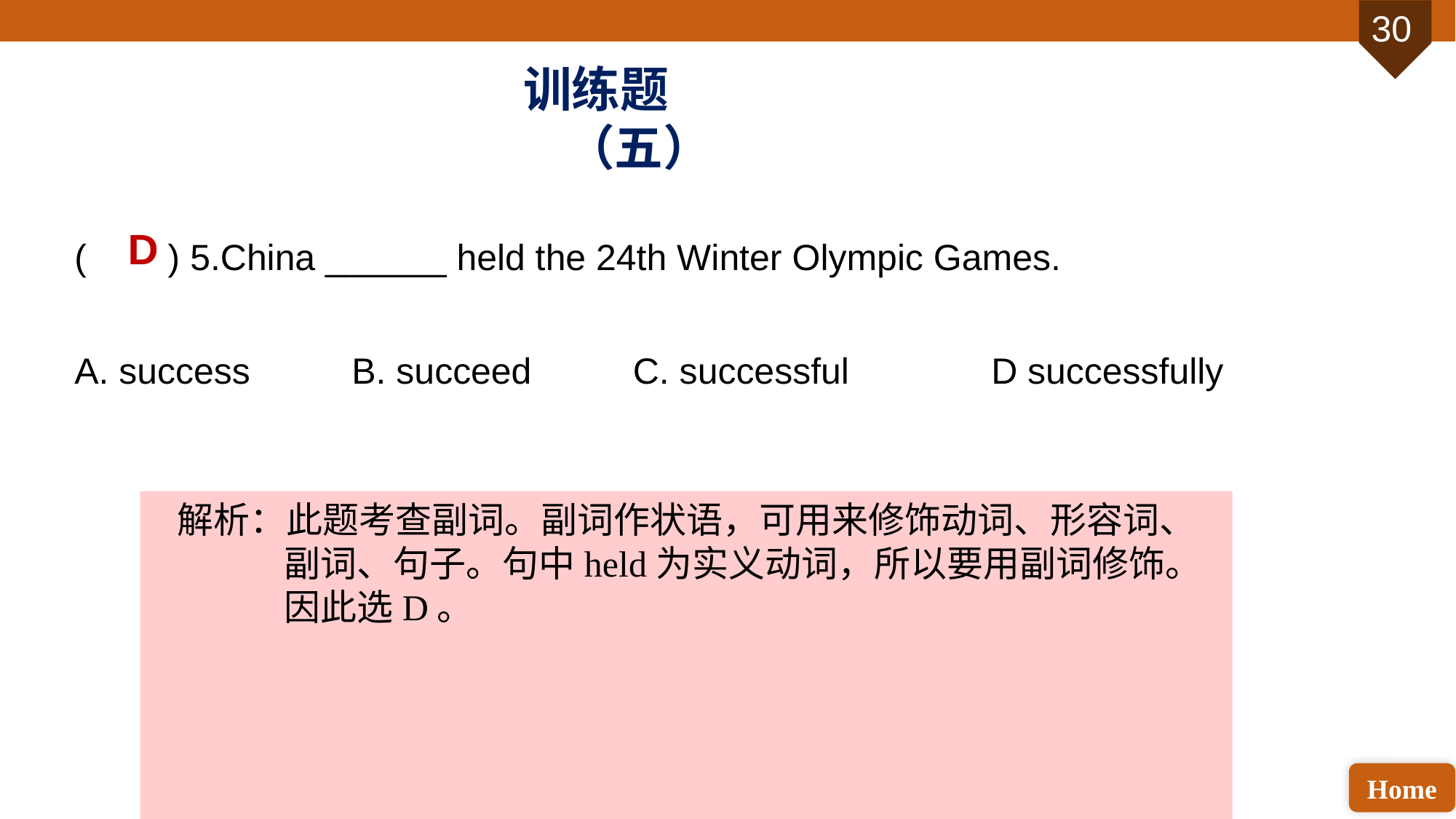

训练题（五）
(        ) 5.China ______ held the 24th Winter Olympic Games.

A. success          B. succeed          C. successful              D successfully
D

解析：此题考查副词。副词作状语，可用来修饰动词、形容词、副词、句子。句中held为实义动词，所以要用副词修饰。因此选D。